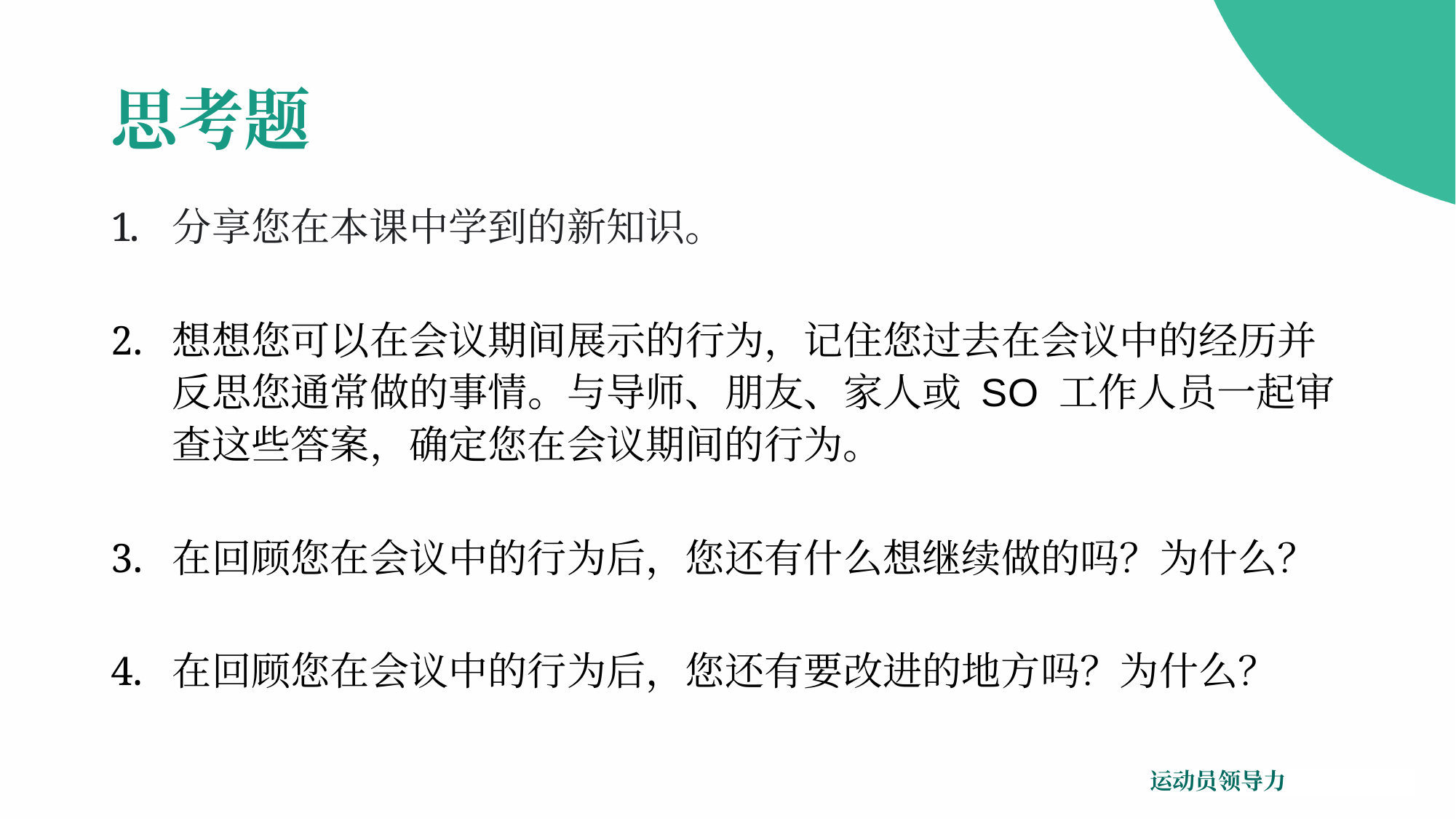

# 思考题
分享您在本课中学到的新知识。

想想您可以在会议期间展示的行为，记住您过去在会议中的经历并反思您通常做的事情。与导师、朋友、家人或 SO 工作人员一起审查这些答案，确定您在会议期间的行为。

在回顾您在会议中的行为后，您还有什么想继续做的吗？为什么？

在回顾您在会议中的行为后，您还有要改进的地方吗？为什么？

运动员领导力